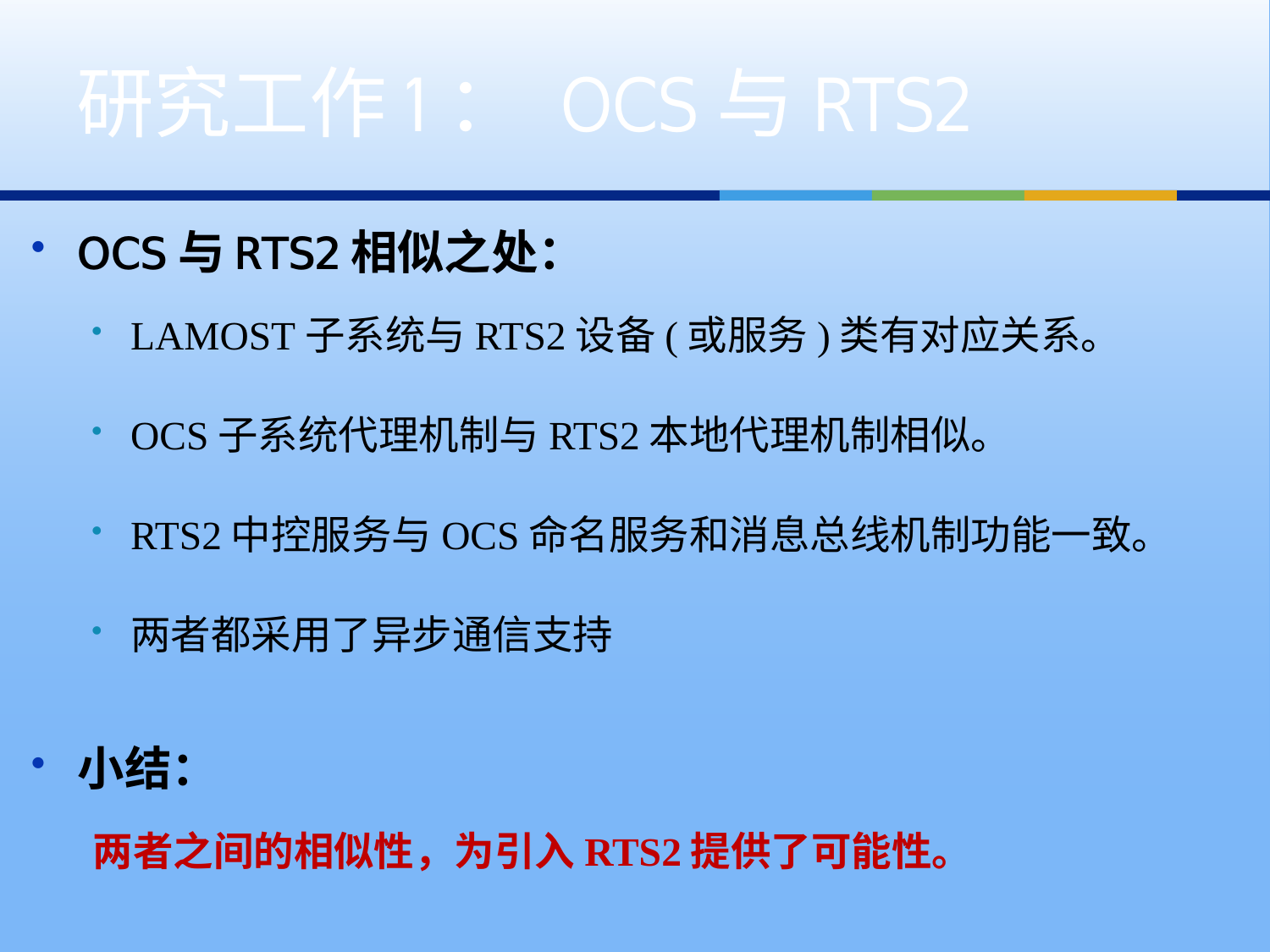

# 研究工作1： OCS与RTS2
OCS与RTS2相似之处：

LAMOST子系统与RTS2设备(或服务)类有对应关系。

OCS子系统代理机制与RTS2本地代理机制相似。

RTS2中控服务与OCS命名服务和消息总线机制功能一致。

两者都采用了异步通信支持

小结：

两者之间的相似性，为引入RTS2提供了可能性。